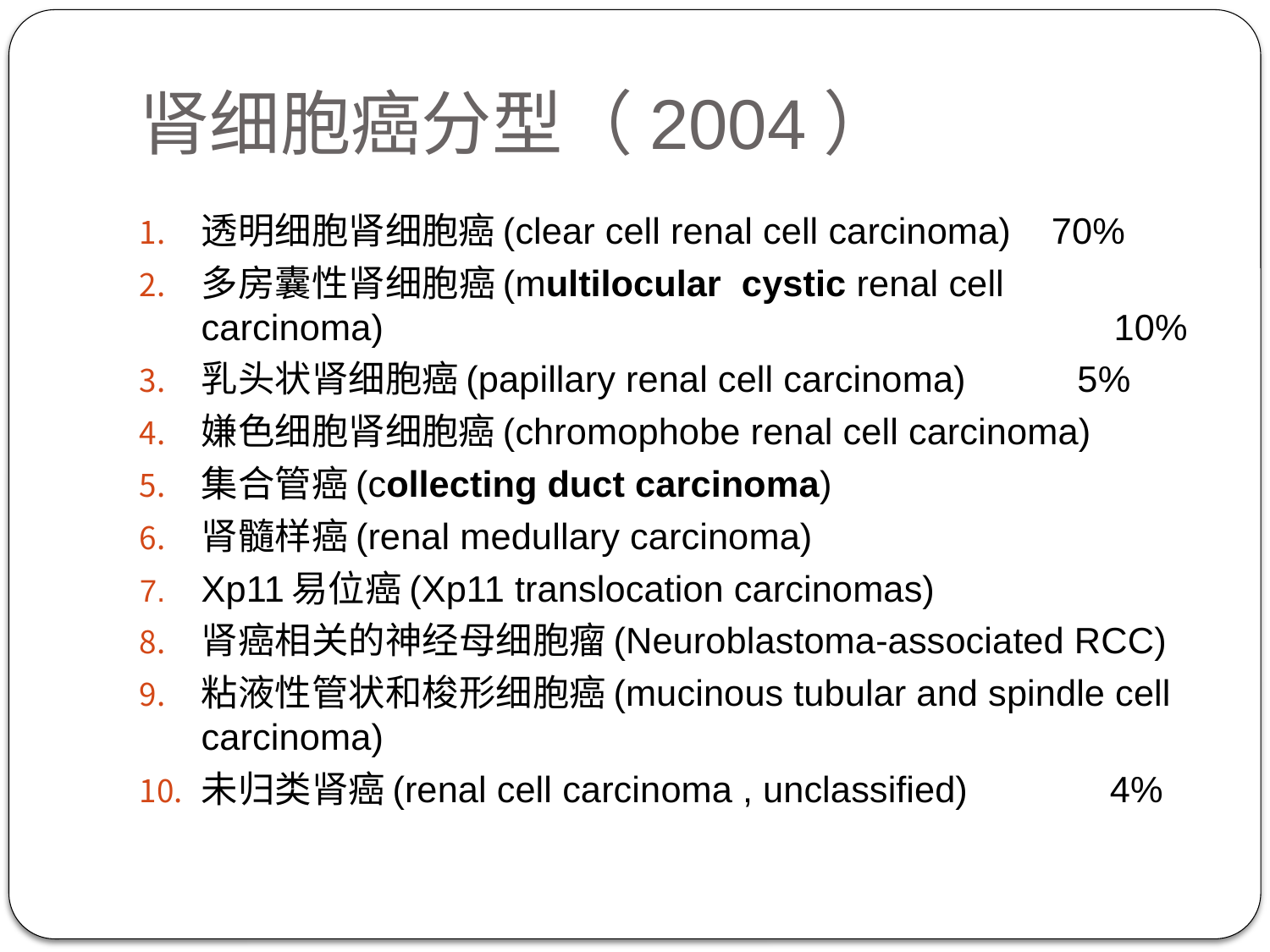

# 肾细胞癌分型（2004）
透明细胞肾细胞癌(clear cell renal cell carcinoma)    70%
多房囊性肾细胞癌(multilocular  cystic renal cell carcinoma)                                                                        10%
乳头状肾细胞癌(papillary renal cell carcinoma)           5%
嫌色细胞肾细胞癌(chromophobe renal cell carcinoma)
集合管癌(collecting duct carcinoma)
肾髓样癌(renal medullary carcinoma)
Xp11易位癌(Xp11 translocation carcinomas)
肾癌相关的神经母细胞瘤(Neuroblastoma-associated RCC)
粘液性管状和梭形细胞癌(mucinous tubular and spindle cell carcinoma)
未归类肾癌(renal cell carcinoma , unclassified)              4%